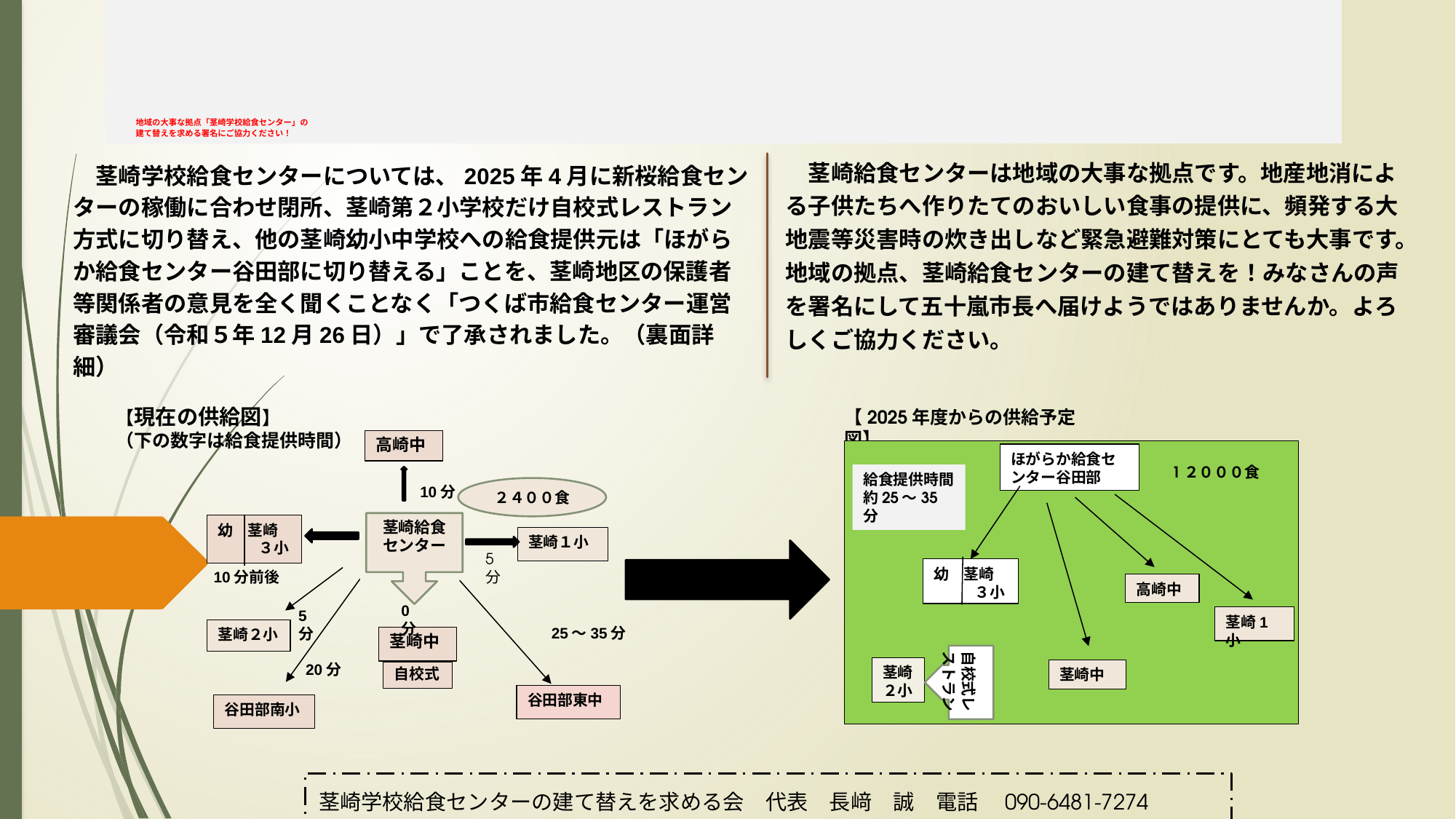

# 地域の大事な拠点「茎崎学校給食センター」の 建て替えを求める署名にご協力ください！
　茎崎給食センターは地域の大事な拠点です。地産地消による子供たちへ作りたてのおいしい食事の提供に、頻発する大地震等災害時の炊き出しなど緊急避難対策にとても大事です。
地域の拠点、茎崎給食センターの建て替えを！みなさんの声を署名にして五十嵐市長へ届けようではありませんか。よろしくご協力ください。

　茎崎学校給食センターについては、2025年4月に新桜給食センターの稼働に合わせ閉所、茎崎第２小学校だけ自校式レストラン方式に切り替え、他の茎崎幼小中学校への給食提供元は「ほがらか給食センター谷田部に切り替える」ことを、茎崎地区の保護者等関係者の意見を全く聞くことなく「つくば市給食センター運営審議会（令和５年12月26日）」で了承されました。（裏面詳細）

【現在の供給図】
（下の数字は給食提供時間）
【2025年度からの供給予定図】
高崎中

ほがらか給食センター谷田部
1２０００食
給食提供時間約25～35分

10分
２４００食
茎崎給食センター
幼　茎崎３小
茎崎１小

5分
幼　茎崎３小
10分前後
高崎中

0分
5分
茎崎1小
25～35分
茎崎２小
茎崎中

自校式レストラン

20分
茎崎２小
茎崎中
自校式
谷田部東中
谷田部南小
茎崎学校給食センターの建て替えを求める会　代表　長﨑　誠　電話　090-6481-7274